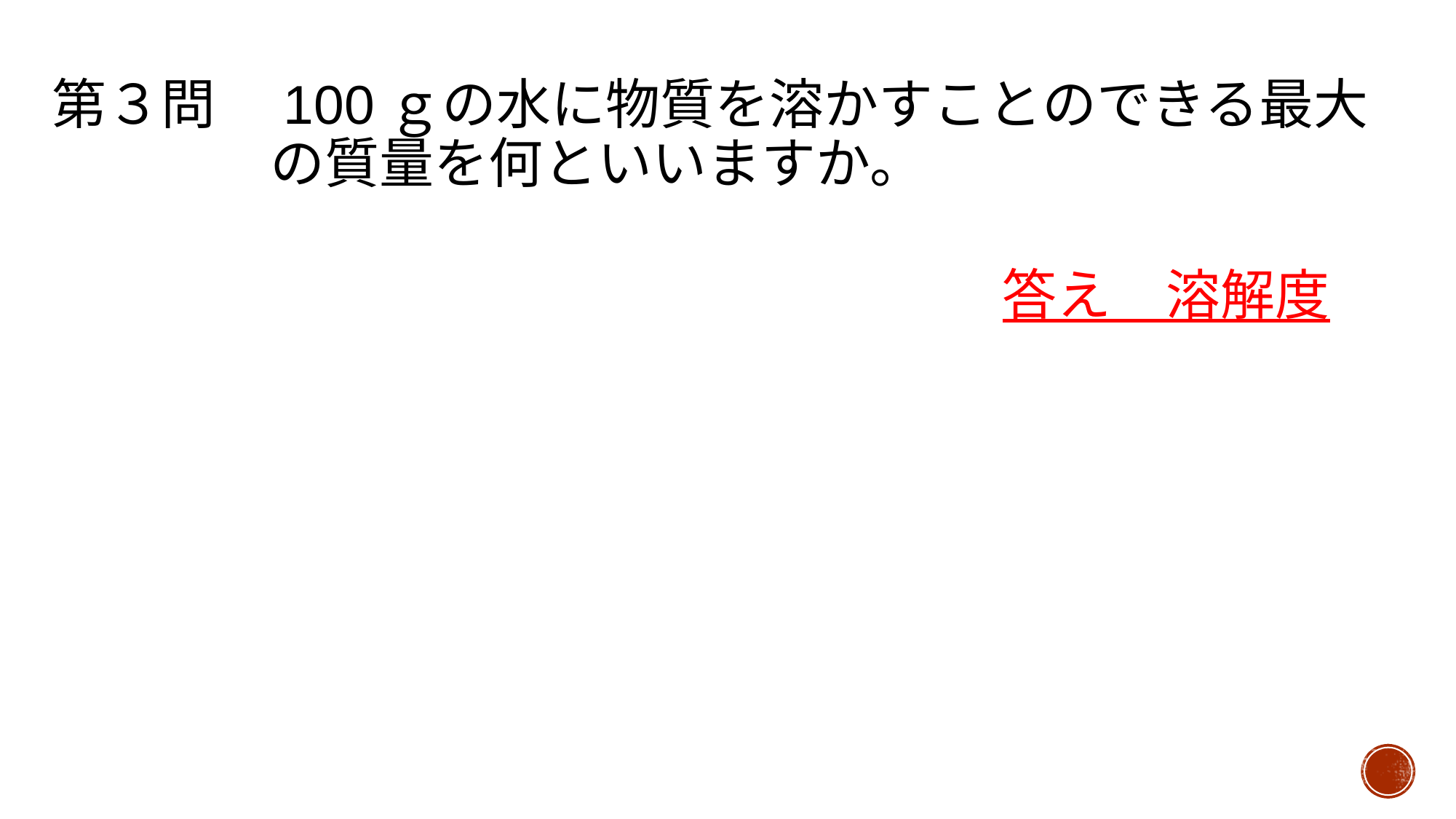

# 第３問　100ｇの水に物質を溶かすことのできる最大 　　　　の質量を何といいますか。
答え　溶解度